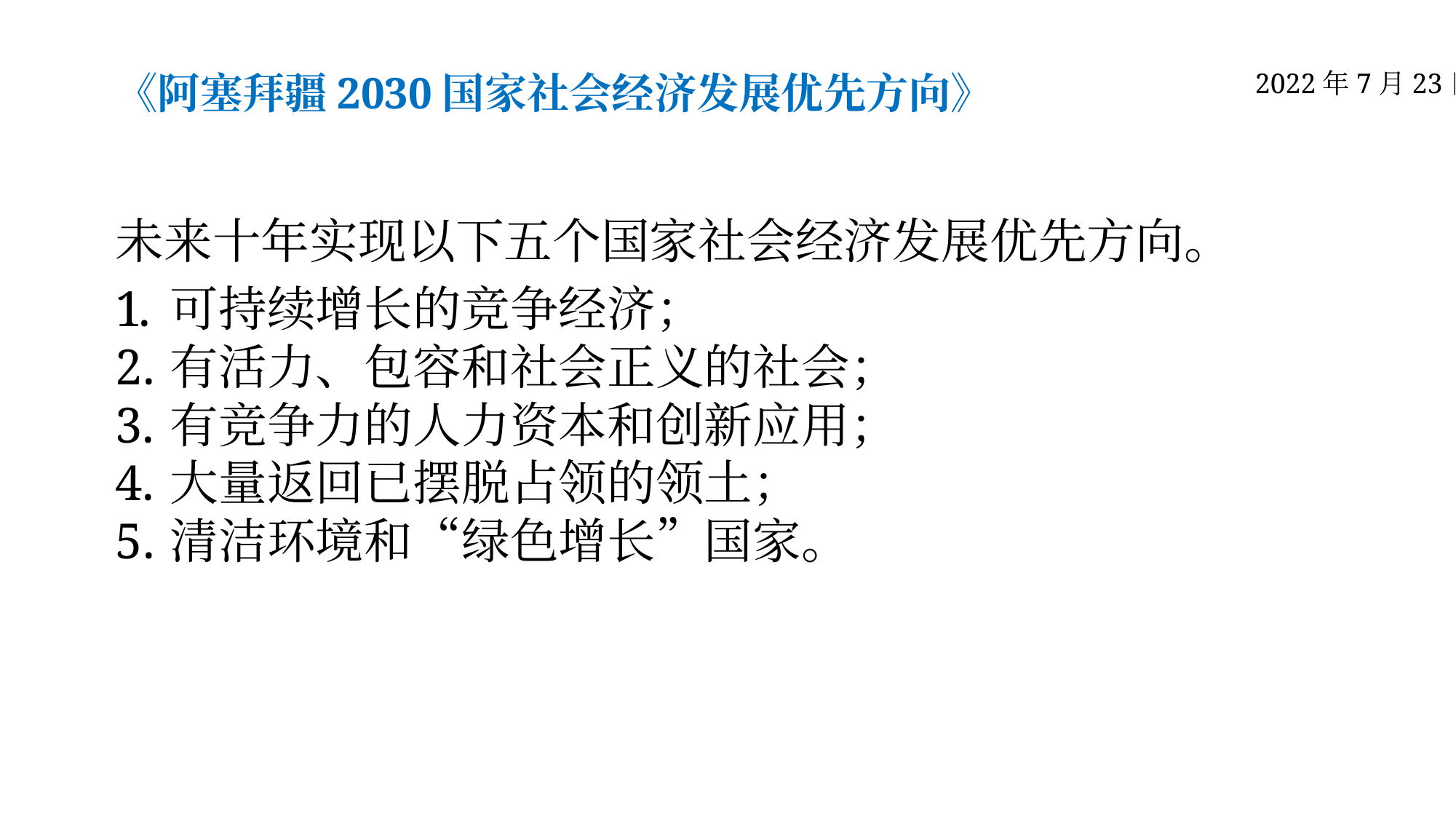

《阿塞拜疆2030国家社会经济发展优先方向》
2022年7月23日
未来十年实现以下五个国家社会经济发展优先方向。
可持续增长的竞争经济；
有活力、包容和社会正义的社会；
有竞争力的人力资本和创新应用；
大量返回已摆脱占领的领土；
清洁环境和“绿色增长”国家。